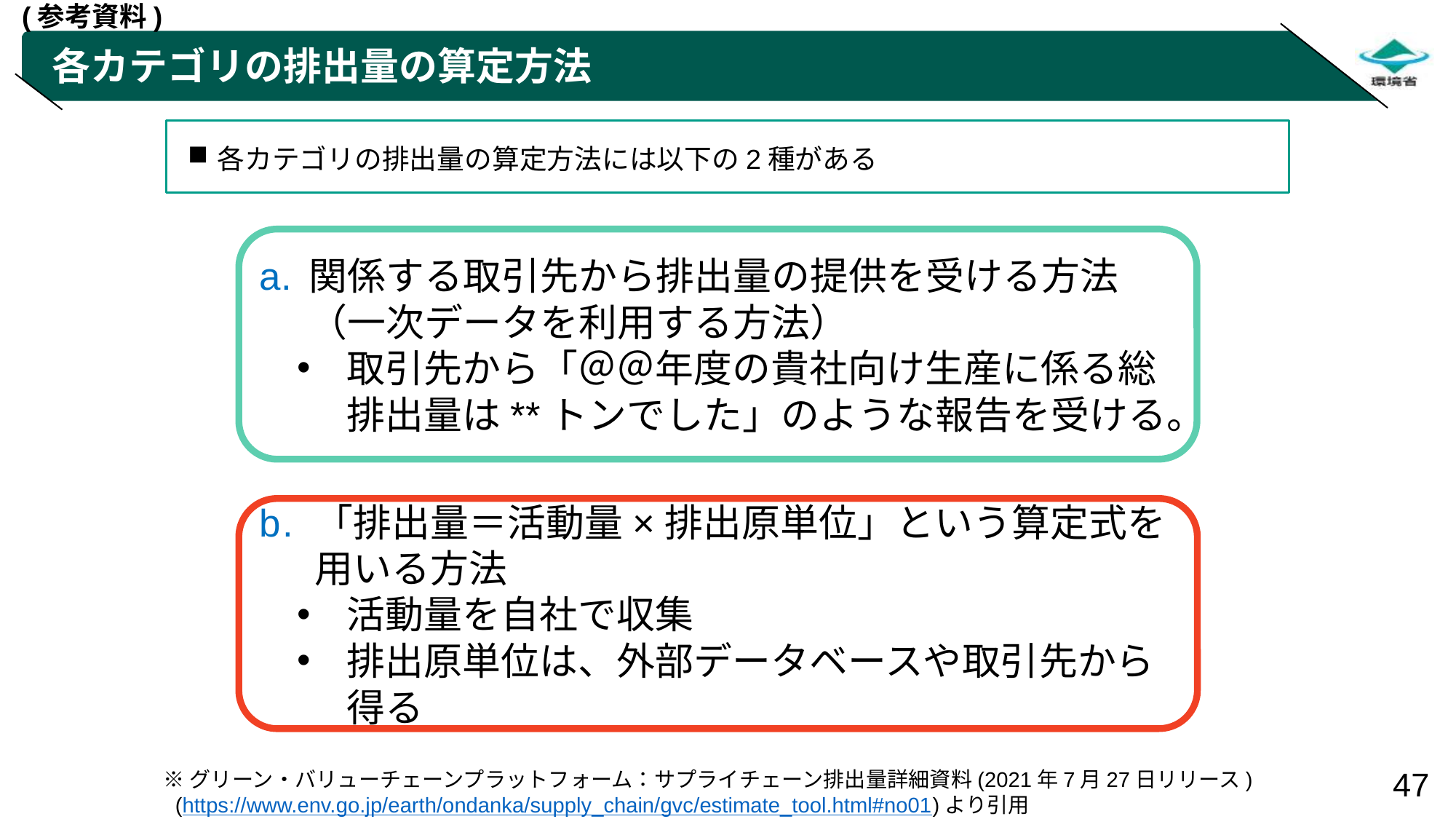

(参考資料)
# 各カテゴリの排出量の算定方法
各カテゴリの排出量の算定方法には以下の2種がある
関係する取引先から排出量の提供を受ける方法（一次データを利用する方法）
取引先から「＠＠年度の貴社向け生産に係る総排出量は**トンでした」のような報告を受ける。
「排出量＝活動量×排出原単位」という算定式を用いる方法
活動量を自社で収集
排出原単位は、外部データベースや取引先から得る
※グリーン・バリューチェーンプラットフォーム：サプライチェーン排出量詳細資料(2021年7月27日リリース)
  (https://www.env.go.jp/earth/ondanka/supply_chain/gvc/estimate_tool.html#no01)より引用